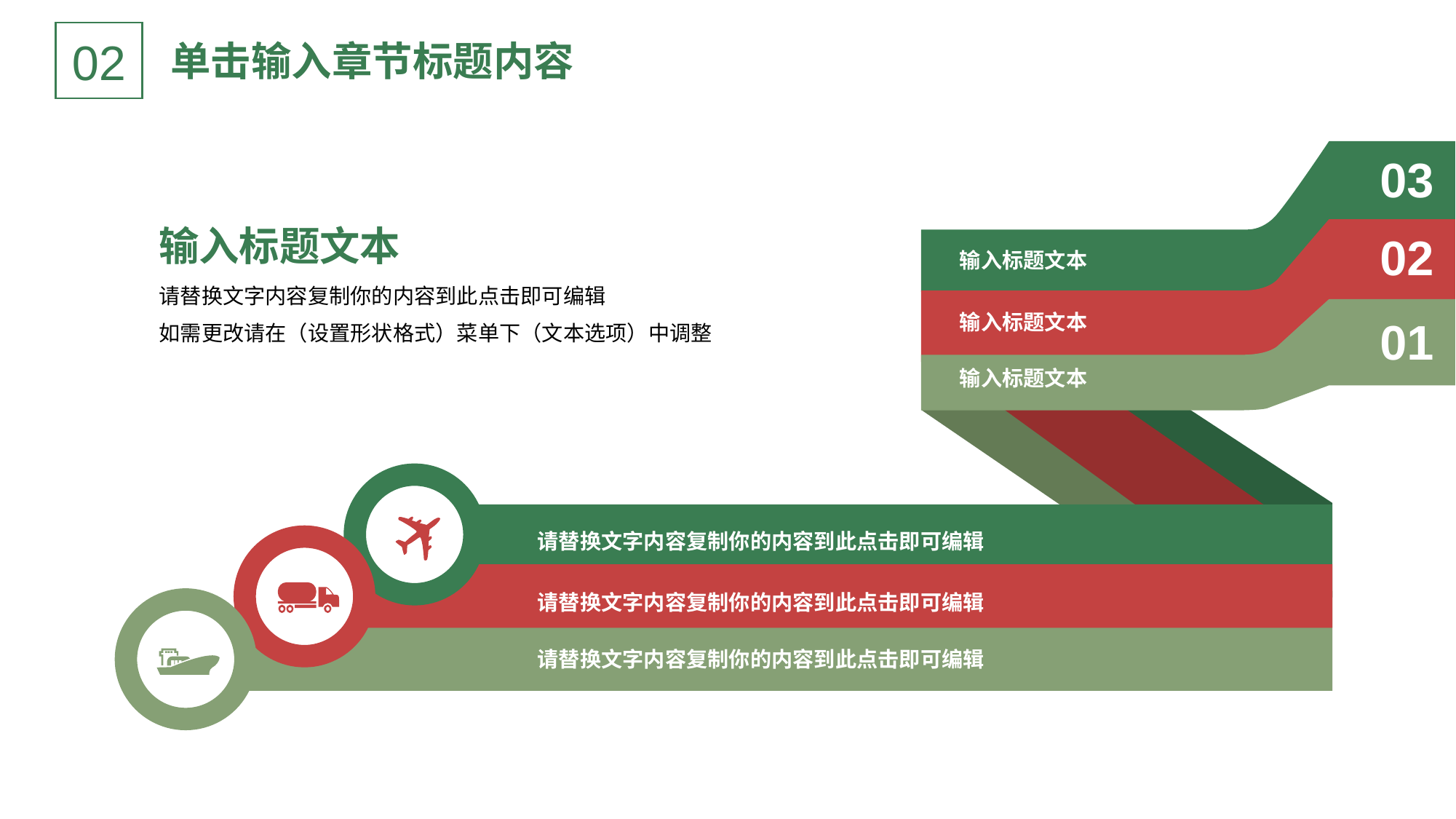

03

02

输入标题文本

输入标题文本
01

输入标题文本

请替换文字内容复制你的内容到此点击即可编辑

请替换文字内容复制你的内容到此点击即可编辑

请替换文字内容复制你的内容到此点击即可编辑

输入标题文本
请替换文字内容复制你的内容到此点击即可编辑
如需更改请在（设置形状格式）菜单下（文本选项）中调整